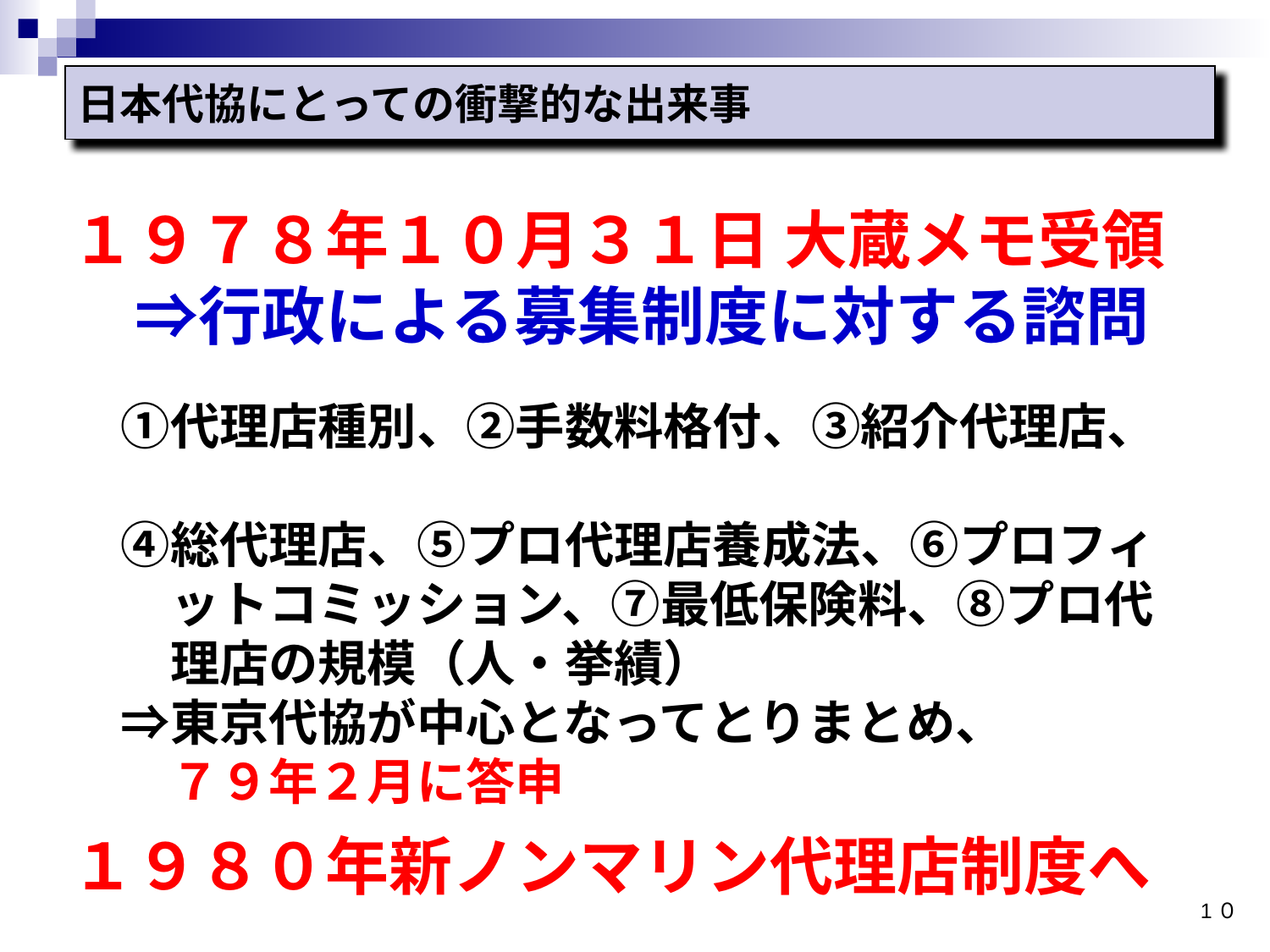

日本代協にとっての衝撃的な出来事

１９７８年１０月３１日 大蔵メモ受領
　⇒行政による募集制度に対する諮問

　①代理店種別、②手数料格付、③紹介代理店、
　④総代理店、⑤プロ代理店養成法、⑥プロフィ
　　ットコミッション、⑦最低保険料、⑧プロ代
　　理店の規模（人・挙績）
　⇒東京代協が中心となってとりまとめ、
　　７９年２月に答申

１９８０年新ノンマリン代理店制度へ
1０